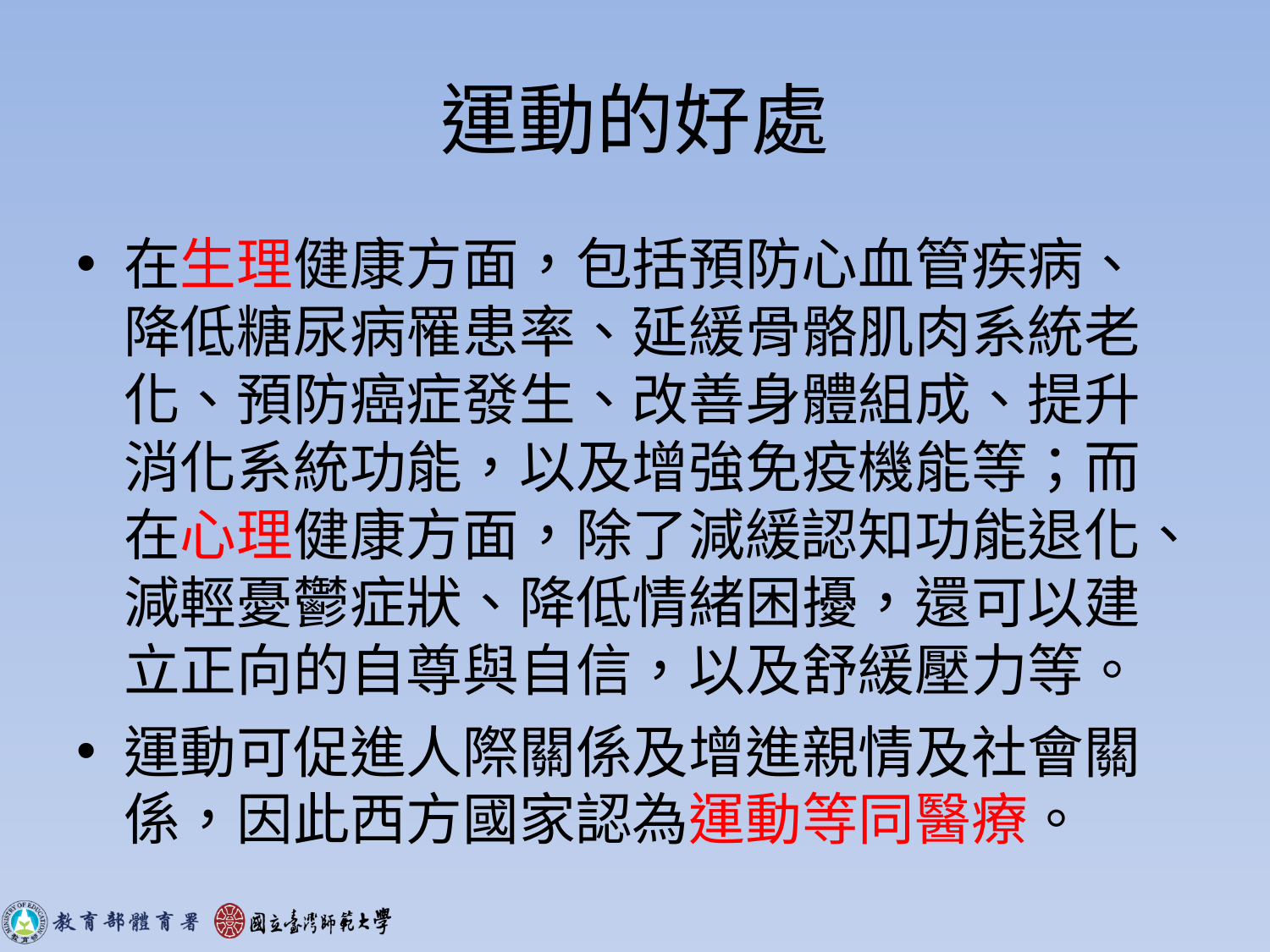

# 運動的好處
在生理健康方面，包括預防心血管疾病、降低糖尿病罹患率、延緩骨骼肌肉系統老化、預防癌症發生、改善身體組成、提升消化系統功能，以及增強免疫機能等；而在心理健康方面，除了減緩認知功能退化、減輕憂鬱症狀、降低情緒困擾，還可以建立正向的自尊與自信，以及舒緩壓力等。
運動可促進人際關係及增進親情及社會關係，因此西方國家認為運動等同醫療。